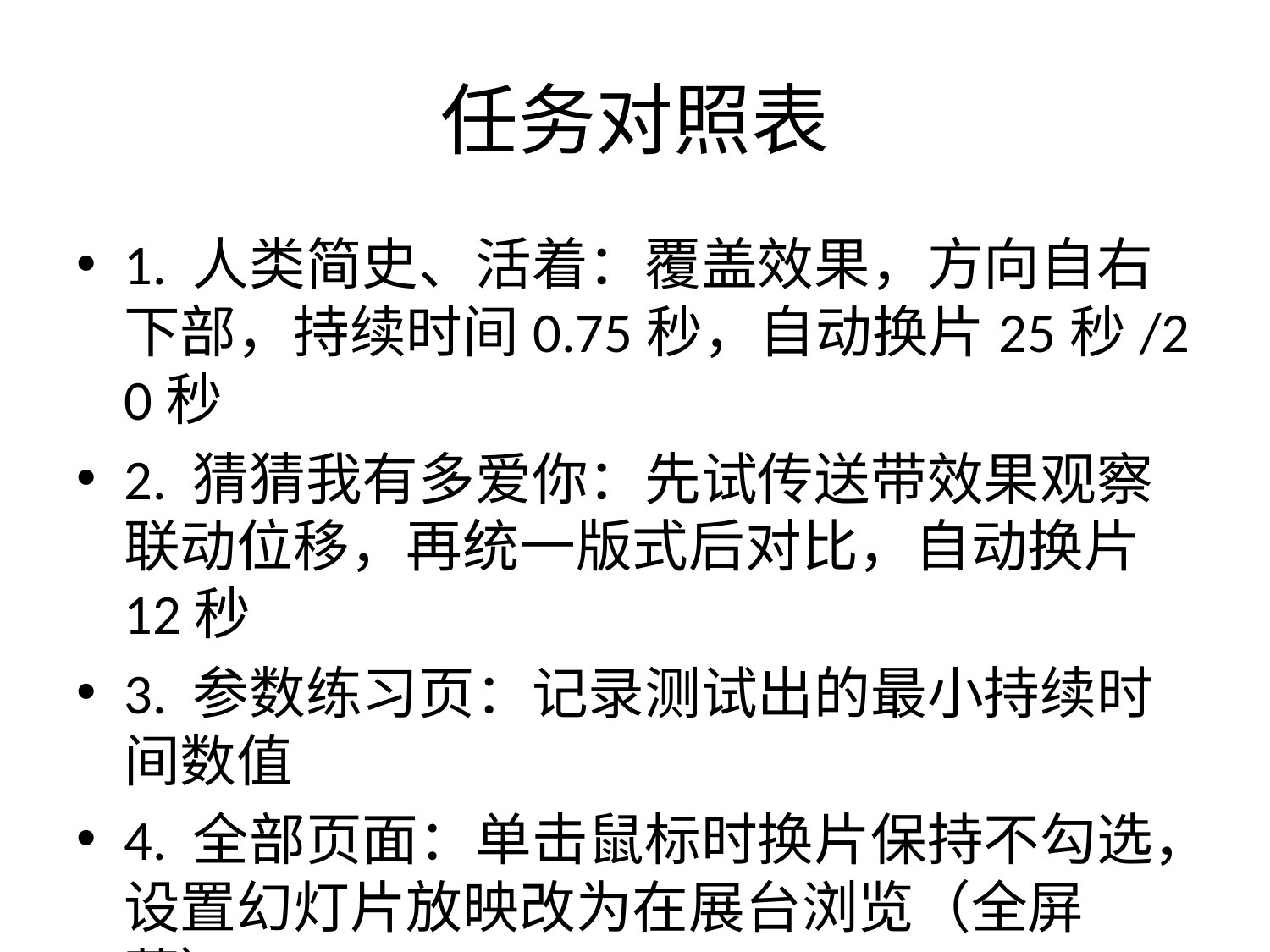

# 任务对照表
1. 人类简史、活着：覆盖效果，方向自右下部，持续时间0.75秒，自动换片25秒/20秒
2. 猜猜我有多爱你：先试传送带效果观察联动位移，再统一版式后对比，自动换片12秒
3. 参数练习页：记录测试出的最小持续时间数值
4. 全部页面：单击鼠标时换片保持不勾选，设置幻灯片放映改为在展台浏览（全屏幕）